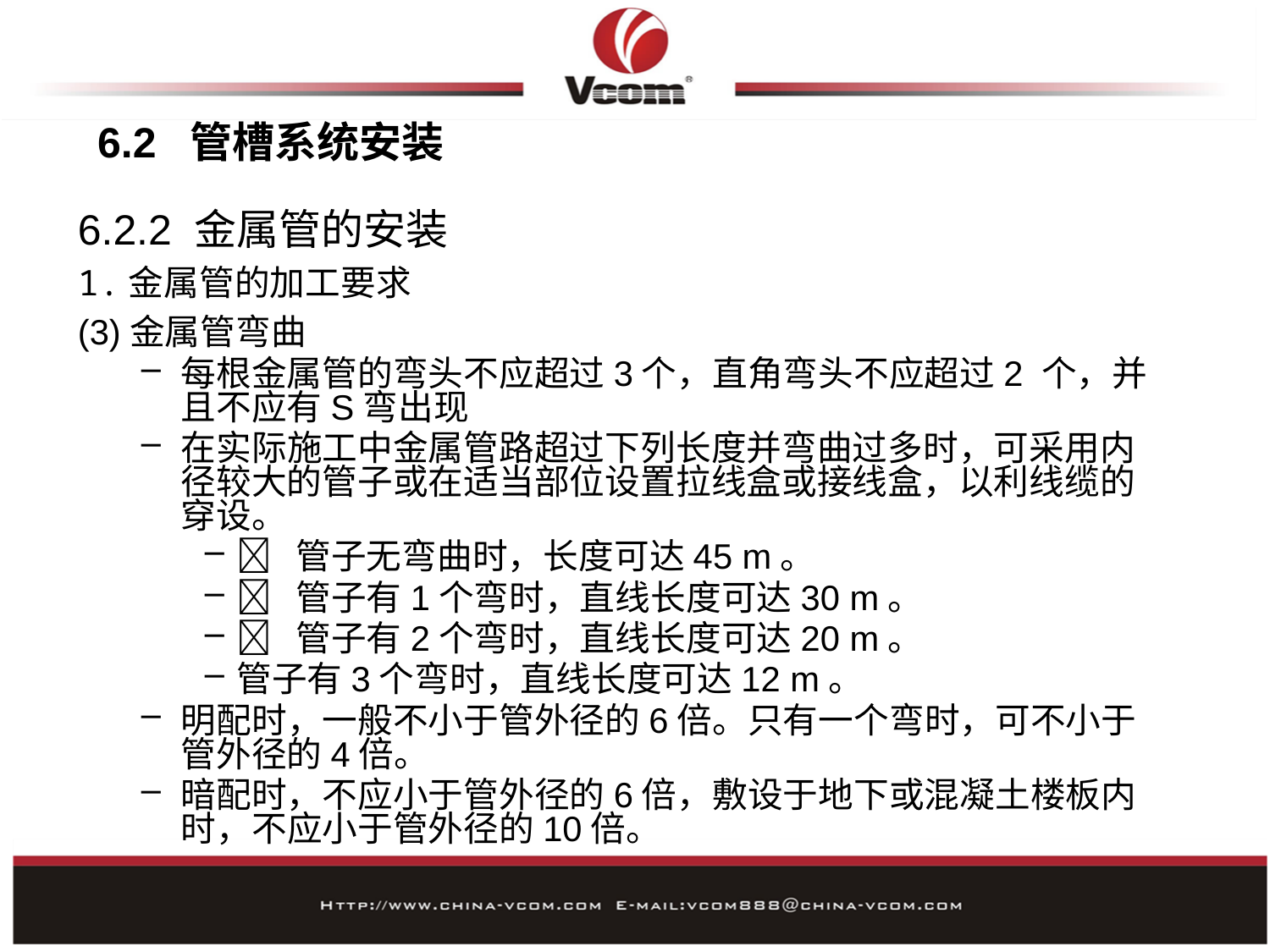

# 6.2  管槽系统安装
6.2.2 金属管的安装
1.金属管的加工要求
(3)金属管弯曲
每根金属管的弯头不应超过3个，直角弯头不应超过2 个，并且不应有S弯出现
在实际施工中金属管路超过下列长度并弯曲过多时，可采用内径较大的管子或在适当部位设置拉线盒或接线盒，以利线缆的穿设。
•  管子无弯曲时，长度可达45 m。
•  管子有1个弯时，直线长度可达30 m。
•  管子有2个弯时，直线长度可达20 m。
管子有3个弯时，直线长度可达12 m。
明配时，一般不小于管外径的6倍。只有一个弯时，可不小于管外径的4倍。
暗配时，不应小于管外径的6倍，敷设于地下或混凝土楼板内时，不应小于管外径的10倍。